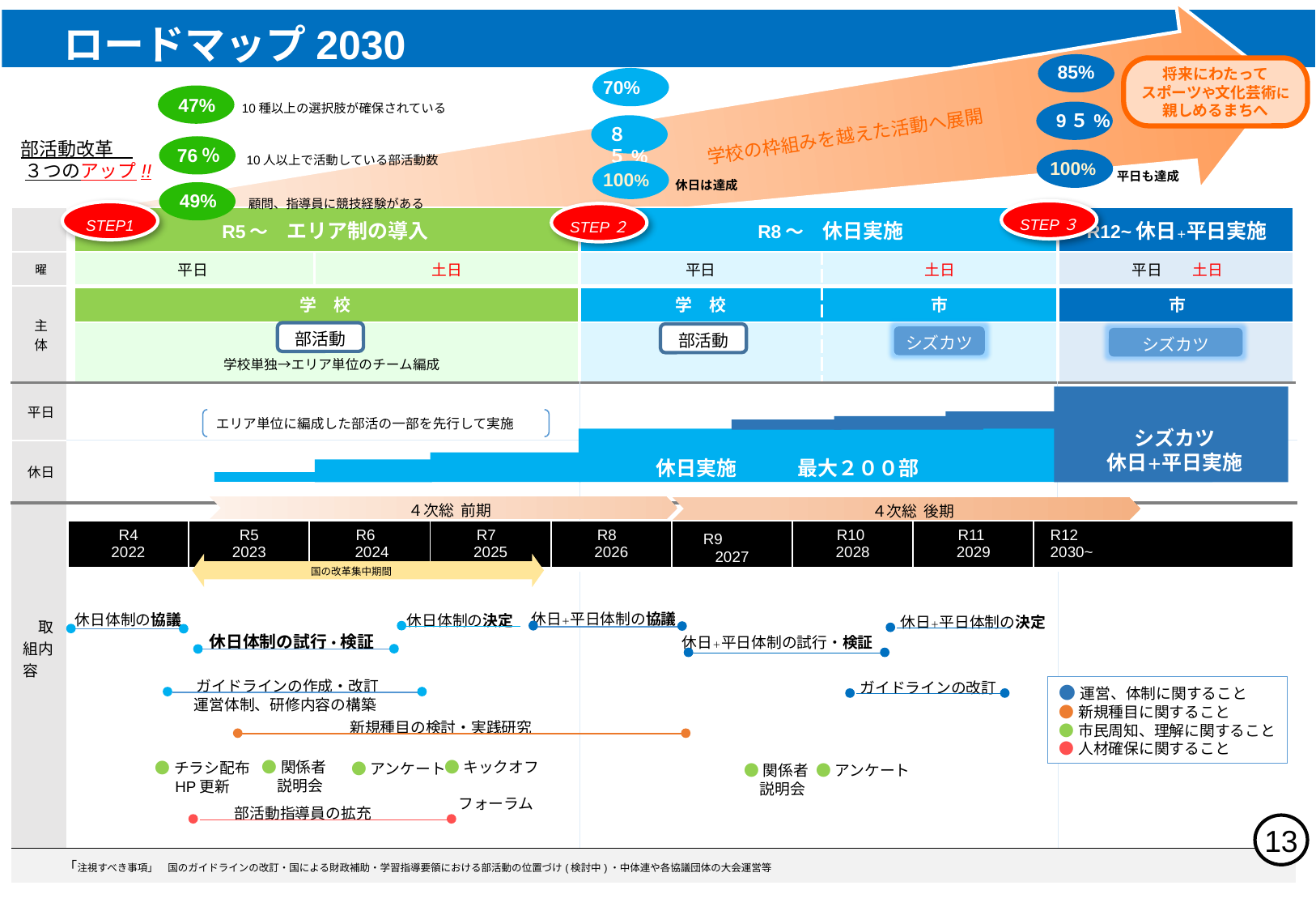

ロードマップ2030

85%
将来にわたって
スポーツや文化芸術に親しめるまちへ

  10種以上の選択肢が確保されている

70%

47%

9５%
学校の枠組みを越えた活動へ展開

８５%
部活動改革
３つのアップ!!

76％
10人以上で活動している部活動数

100%

100%
平日も達成
休日は達成

49%
顧問、指導員に競技経験がある
STEP３
STEP1
STEP２
|  | R5～　エリア制の導入 |  | R8～　休日実施 |  | R12~休日＋平日実施 |
| --- | --- | --- | --- | --- | --- |
| 曜 | 平日 | 土日 | 平日 | 土日 | 平日　　土日 |
| 主 体 | 学　校 |  | 学　校 | 市 | 市 |
|  |  |  |  |  |  |
| 平日 |  |  |  |  |  |
| 休日 |  |  |  |  |  |
| 取組内容 |  |  |  |  |  |
| 「注視すべき事項」　国のガイドラインの改訂・国による財政補助・学習指導要領における部活動の位置づけ(検討中)・中体連や各協議団体の大会運営等 |  |  |  |  |  |
部活動
部活動
シズカツ
シズカツ
　　学校単独→エリア単位のチーム編成

シズカツ
休日＋平日実施

 休日実施　　　最大２００部

エリア単位に編成した部活の一部を先行して実施
　４次総  前期
　４次総  後期
| R4 2022 | R5 2023 | R6 2024 | R7 2025 | R8 2026 | R9 　　 2027 | R10 2028 | R11 2029 | R12 2030~￥ |
| --- | --- | --- | --- | --- | --- | --- | --- | --- |
国の改革集中期間
休日＋平日体制の協議
休日体制の協議

休日体制の決定

休日＋平日体制の決定

休日体制の試行・検証

休日＋平日体制の試行・検証

　ガイドラインの作成・改訂

　　運営体制、研修内容の構築
ガイドラインの改訂

●運営、体制に関すること
●新規種目に関すること
●市民周知、理解に関すること
●人材確保に関すること
      　新規種目の検討・実践研究

●キックオフ
   フォーラム
●関係者
　説明会

●チラシ配布
HP更新
●アンケート

●アンケート

●関係者
　説明会

部活動指導員の拡充

13